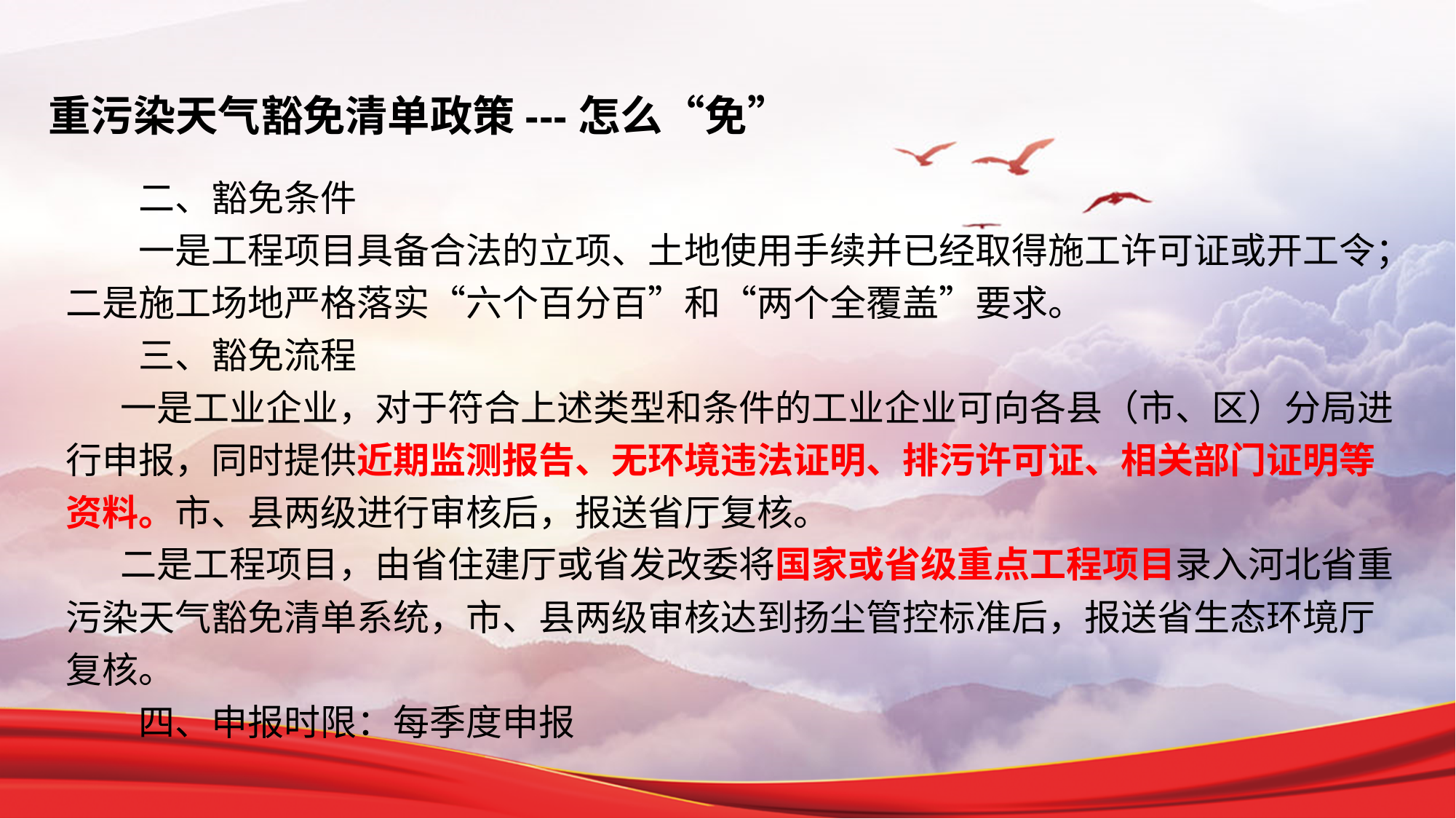

重污染天气豁免清单政策---怎么“免”
二、豁免条件
一是工程项目具备合法的立项、土地使用手续并已经取得施工许可证或开工令；二是施工场地严格落实“六个百分百”和“两个全覆盖”要求。
三、豁免流程
一是工业企业，对于符合上述类型和条件的工业企业可向各县（市、区）分局进行申报，同时提供近期监测报告、无环境违法证明、排污许可证、相关部门证明等资料。市、县两级进行审核后，报送省厅复核。
二是工程项目，由省住建厅或省发改委将国家或省级重点工程项目录入河北省重污染天气豁免清单系统，市、县两级审核达到扬尘管控标准后，报送省生态环境厅复核。
四、申报时限：每季度申报